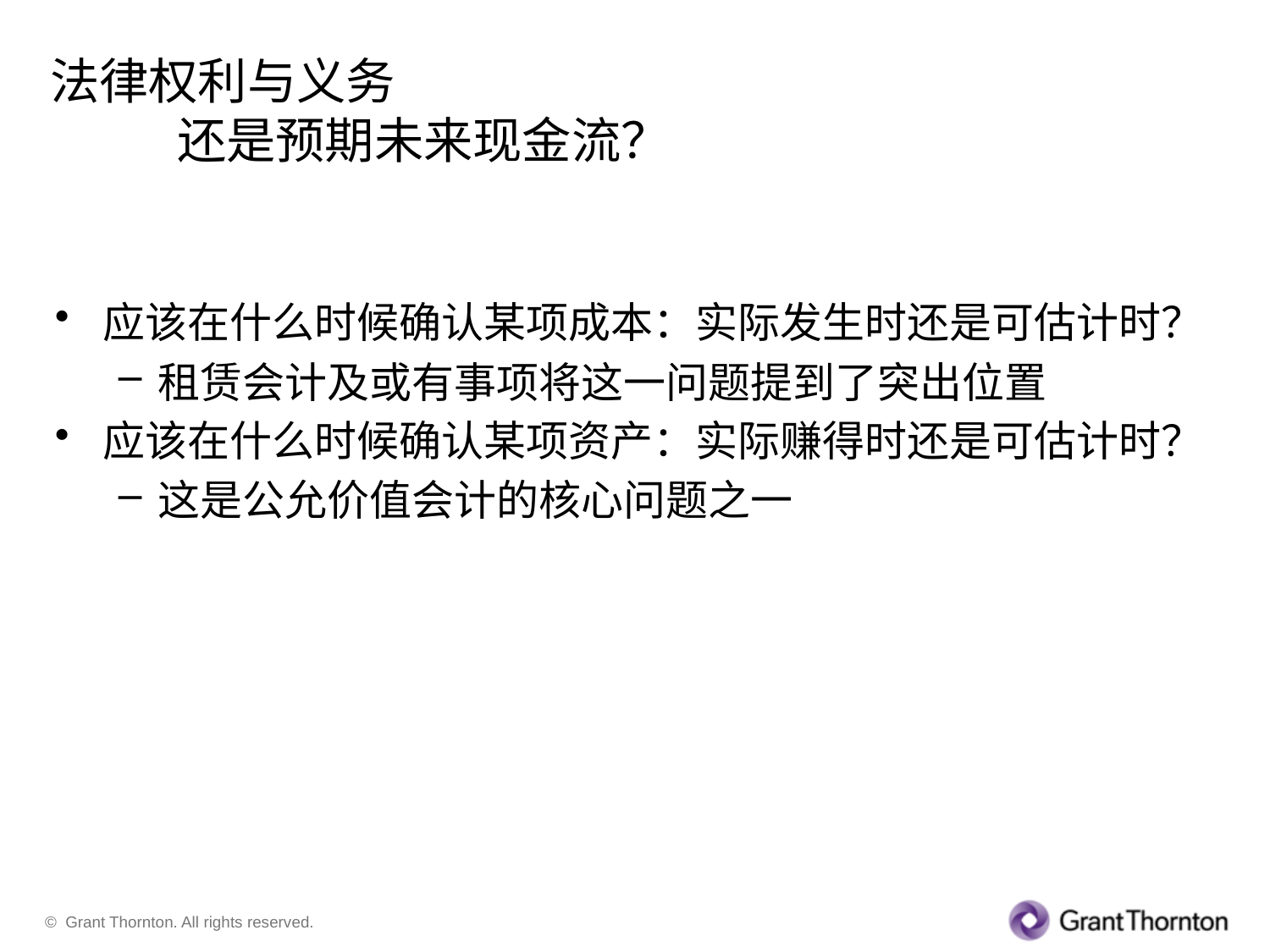

# 法律权利与义务 还是预期未来现金流？
应该在什么时候确认某项成本：实际发生时还是可估计时？
租赁会计及或有事项将这一问题提到了突出位置
应该在什么时候确认某项资产：实际赚得时还是可估计时？
这是公允价值会计的核心问题之一